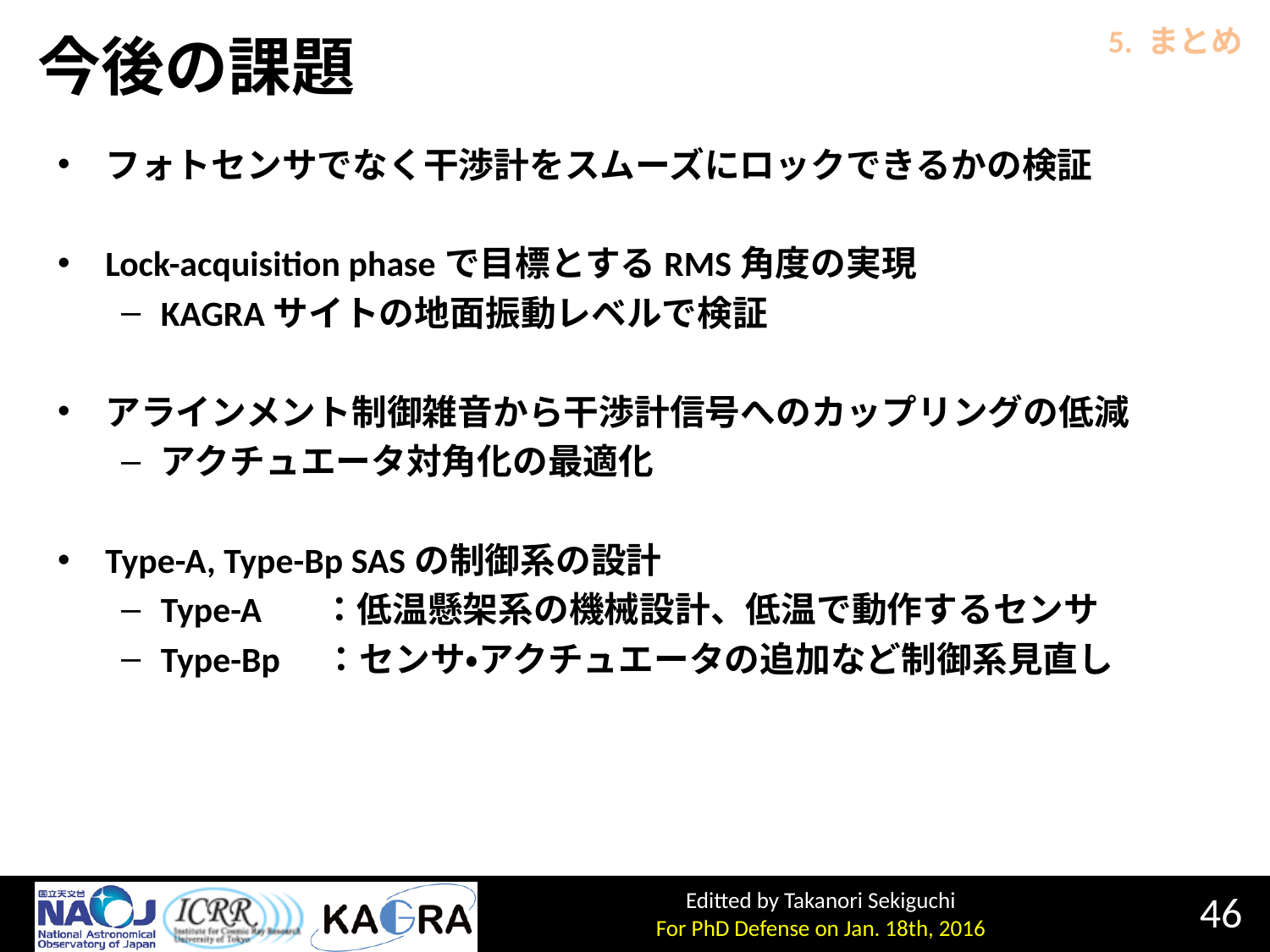

5. まとめ
# 今後の課題
フォトセンサでなく干渉計をスムーズにロックできるかの検証

Lock-acquisition phaseで目標とするRMS角度の実現
KAGRAサイトの地面振動レベルで検証

アラインメント制御雑音から干渉計信号へのカップリングの低減
アクチュエータ対角化の最適化

Type-A, Type-Bp SASの制御系の設計
Type-A 　 ：低温懸架系の機械設計、低温で動作するセンサ
Type-Bp　：センサ・アクチュエータの追加など制御系見直し
46